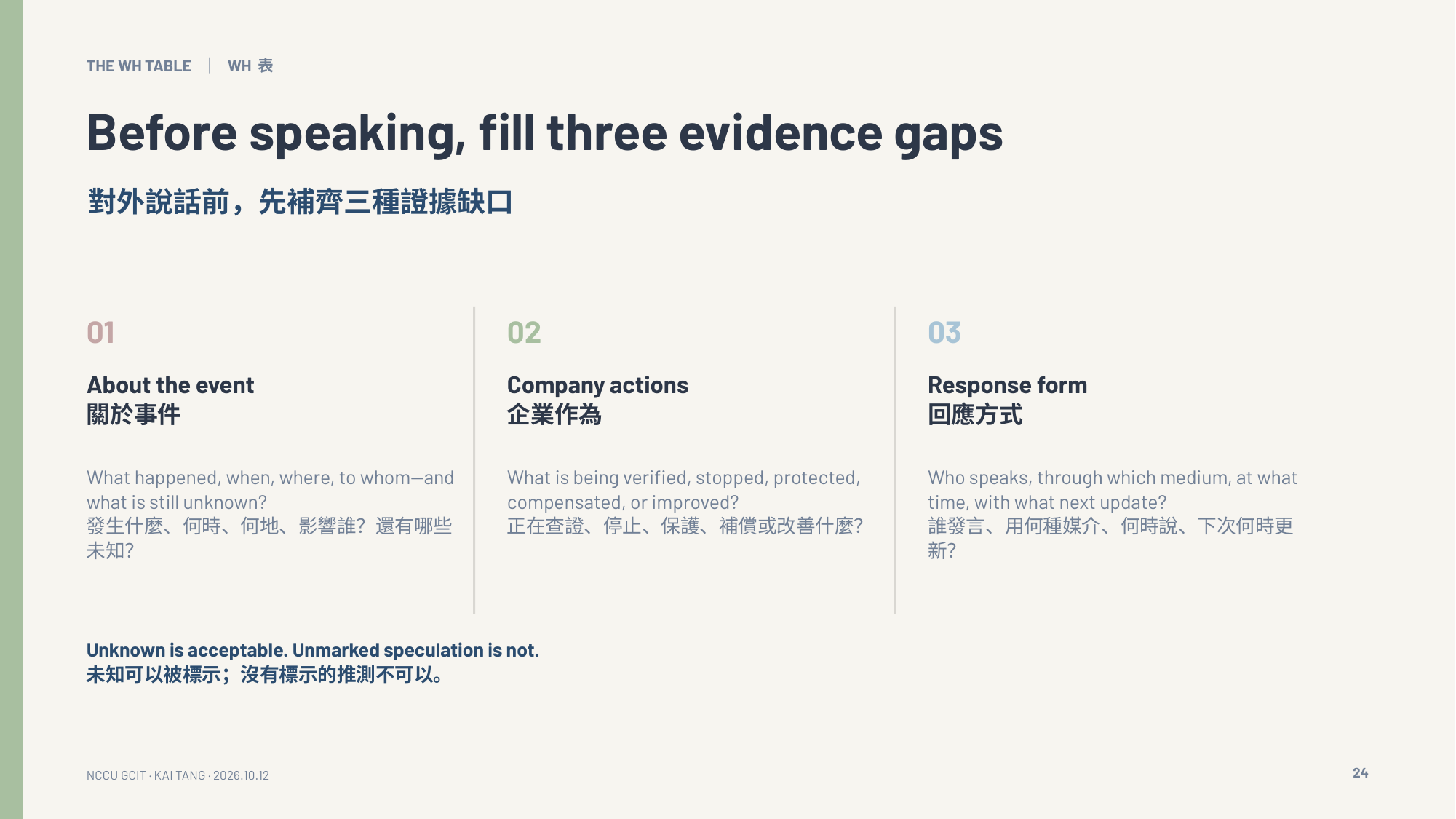

THE WH TABLE  ｜  WH 表
Before speaking, fill three evidence gaps
對外說話前，先補齊三種證據缺口

01
02
03
About the event
關於事件
Company actions
企業作為
Response form
回應方式
What happened, when, where, to whom—and what is still unknown?
發生什麼、何時、何地、影響誰？還有哪些未知？
What is being verified, stopped, protected, compensated, or improved?
正在查證、停止、保護、補償或改善什麼？
Who speaks, through which medium, at what time, with what next update?
誰發言、用何種媒介、何時說、下次何時更新？
Unknown is acceptable. Unmarked speculation is not.
未知可以被標示；沒有標示的推測不可以。
24
NCCU GCIT · KAI TANG · 2026.10.12